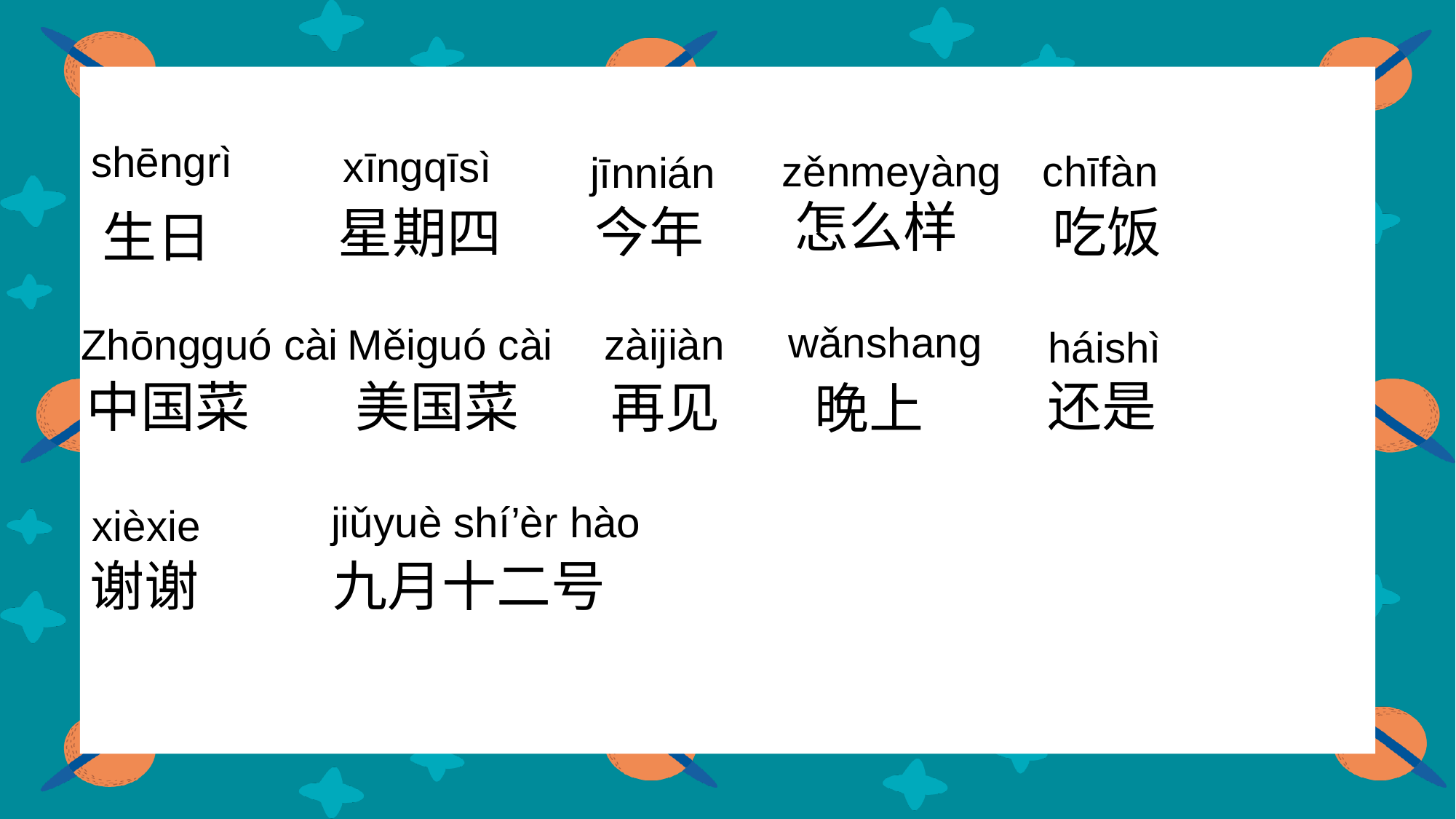

shēngrì

xīngqīsì
zěnmeyàng
chīfàn
jīnnián
怎么样
今年
吃饭
星期四
生日
wǎnshang
Zhōngguó cài
Měiguó cài
zàijiàn
háishì
还是
中国菜
美国菜
再见
晚上
jiǔyuè shí’èr hào
xièxie
谢谢
九月十二号